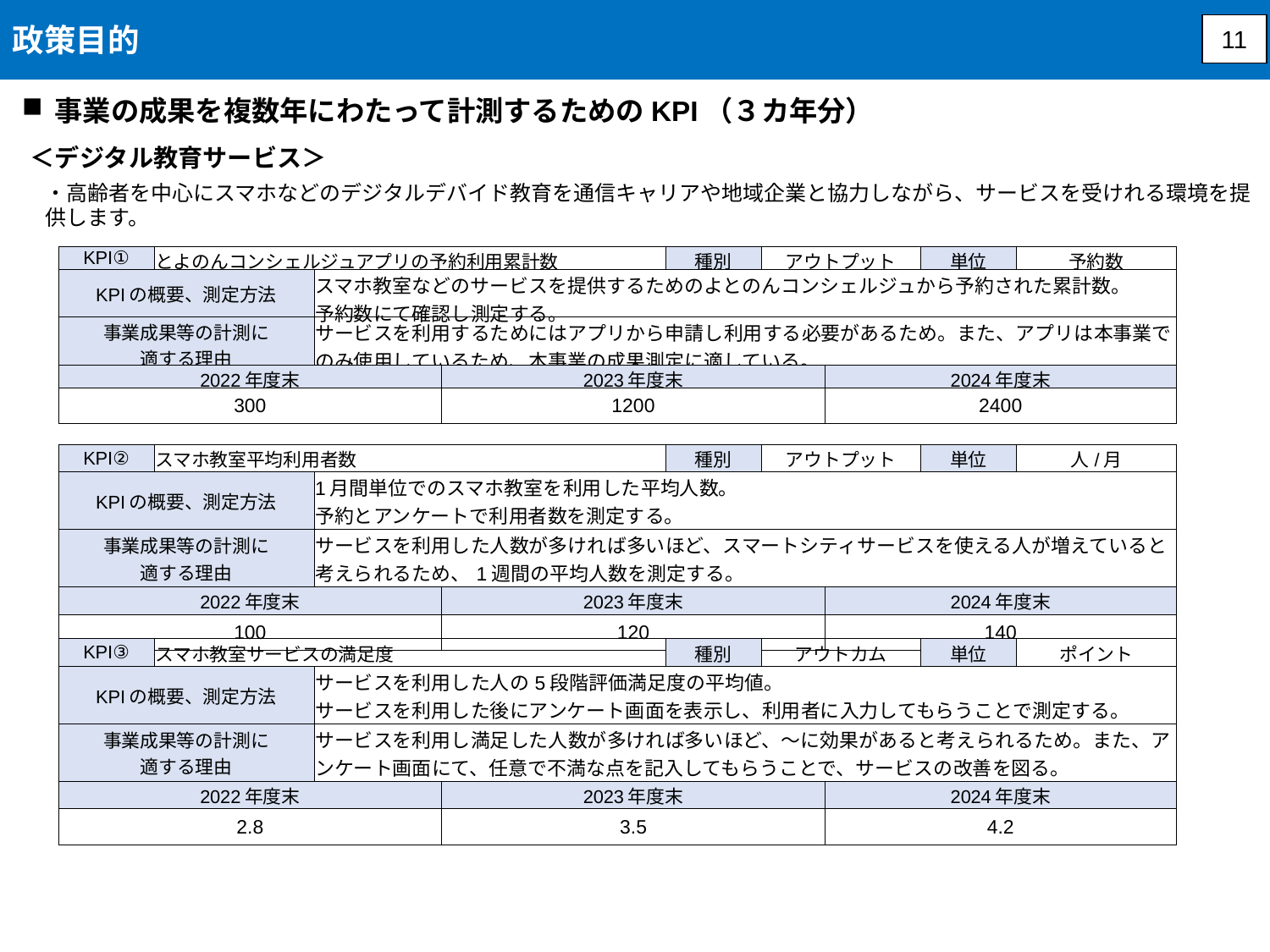

政策目的
11
事業の成果を複数年にわたって計測するためのKPI（３カ年分）
＜デジタル教育サービス＞
・高齢者を中心にスマホなどのデジタルデバイド教育を通信キャリアや地域企業と協力しながら、サービスを受けれる環境を提供します。
| KPI① | とよのんコンシェルジュアプリの予約利用累計数 |  |  | 種別 | アウトプット |  | 単位 | 予約数 |
| --- | --- | --- | --- | --- | --- | --- | --- | --- |
| KPIの概要、測定方法 |  | スマホ教室などのサービスを提供するためのよとのんコンシェルジュから予約された累計数。 予約数にて確認し測定する。 |  |  |  |  |  |  |
| 事業成果等の計測に 適する理由 |  | サービスを利用するためにはアプリから申請し利用する必要があるため。また、アプリは本事業でのみ使用しているため、本事業の成果測定に適している。 |  |  |  |  |  |  |
| 2022年度末 |  |  | 2023年度末 |  |  | 2024年度末 |  |  |
| 300 |  |  | 1200 |  |  | 2400 |  |  |
| KPI② | スマホ教室平均利用者数 |  |  | 種別 | アウトプット |  | 単位 | 人/月 |
| --- | --- | --- | --- | --- | --- | --- | --- | --- |
| KPIの概要、測定方法 |  | 1月間単位でのスマホ教室を利用した平均人数。 予約とアンケートで利用者数を測定する。 |  |  |  |  |  |  |
| 事業成果等の計測に 適する理由 |  | サービスを利用した人数が多ければ多いほど、スマートシティサービスを使える人が増えていると考えられるため、1週間の平均人数を測定する。 |  |  |  |  |  |  |
| 2022年度末 |  |  | 2023年度末 |  |  | 2024年度末 |  |  |
| 100 |  |  | 120 |  |  | 140 |  |  |
| KPI③ | スマホ教室サービスの満足度 |  |  | 種別 | アウトカム |  | 単位 | ポイント |
| --- | --- | --- | --- | --- | --- | --- | --- | --- |
| KPIの概要、測定方法 |  | サービスを利用した人の5段階評価満足度の平均値。 サービスを利用した後にアンケート画面を表示し、利用者に入力してもらうことで測定する。 |  |  |  |  |  |  |
| 事業成果等の計測に 適する理由 |  | サービスを利用し満足した人数が多ければ多いほど、～に効果があると考えられるため。また、アンケート画面にて、任意で不満な点を記入してもらうことで、サービスの改善を図る。 |  |  |  |  |  |  |
| 2022年度末 |  |  | 2023年度末 |  |  | 2024年度末 |  |  |
| 2.8 |  |  | 3.5 |  |  | 4.2 |  |  |